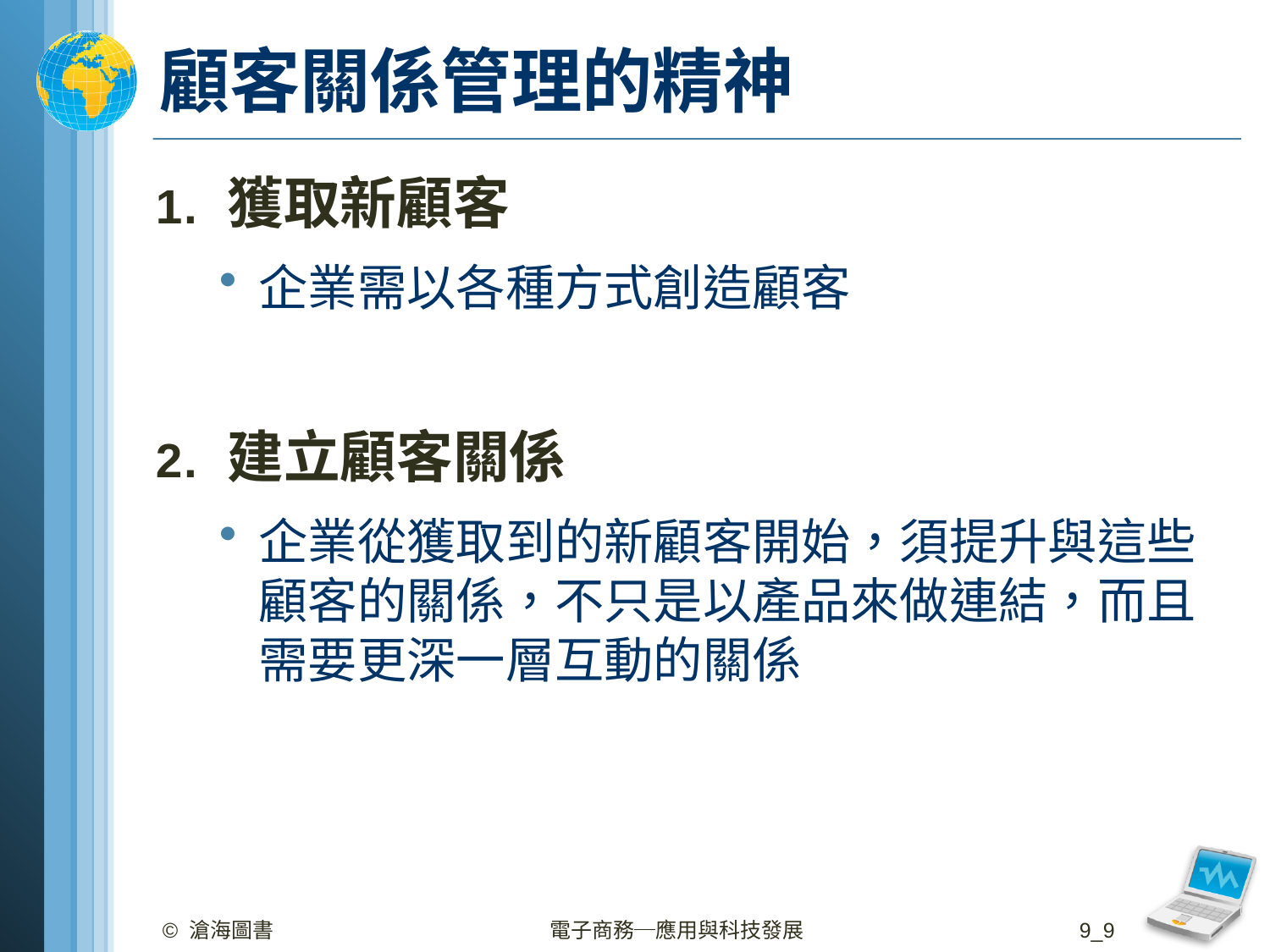

# 顧客關係管理的精神
獲取新顧客
企業需以各種方式創造顧客

建立顧客關係
企業從獲取到的新顧客開始，須提升與這些顧客的關係，不只是以產品來做連結，而且需要更深一層互動的關係
© 滄海圖書
電子商務─應用與科技發展
9_9